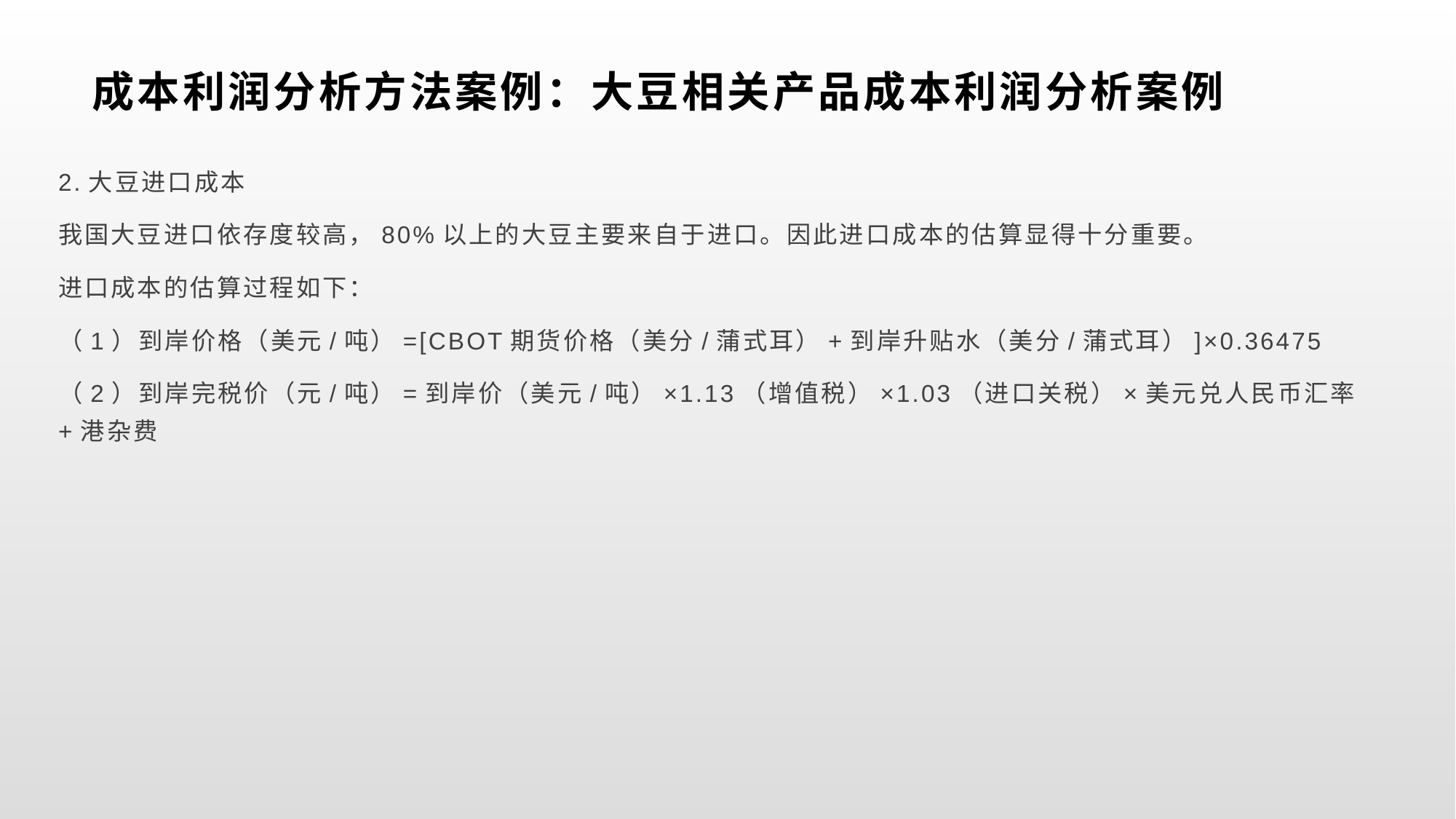

# 成本利润分析方法案例：大豆相关产品成本利润分析案例
2.大豆进口成本
我国大豆进口依存度较高，80%以上的大豆主要来自于进口。因此进口成本的估算显得十分重要。
进口成本的估算过程如下：
（1）到岸价格（美元/吨）=[CBOT期货价格（美分/蒲式耳）+到岸升贴水（美分/蒲式耳）]×0.36475
（2）到岸完税价（元/吨）=到岸价（美元/吨）×1.13（增值税）×1.03（进口关税）×美元兑人民币汇率+港杂费